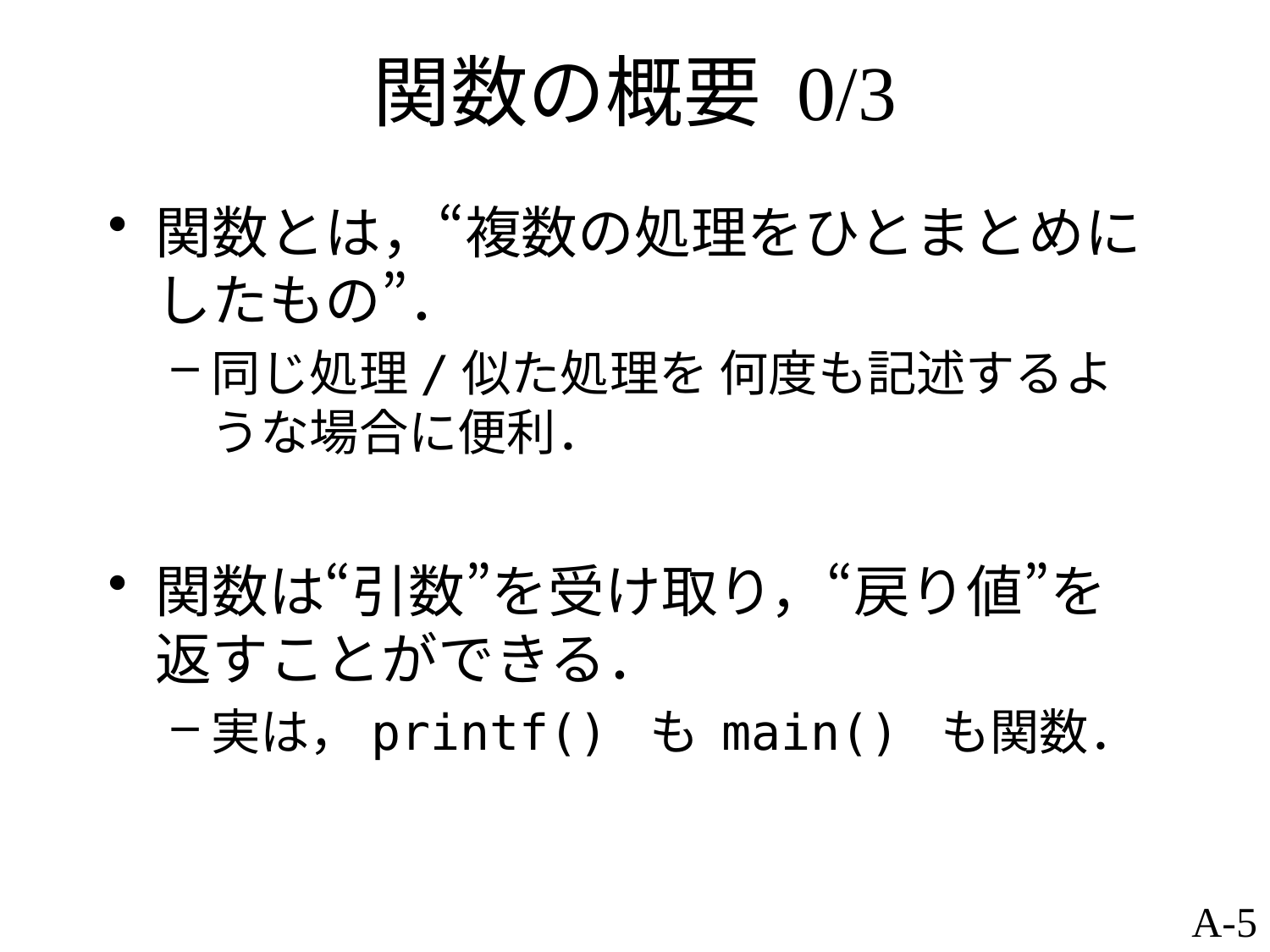

# 関数の概要 0/3
関数とは，“複数の処理をひとまとめにしたもの”．
同じ処理/似た処理を 何度も記述するような場合に便利．

関数は“引数”を受け取り，“戻り値”を返すことができる．
実は，printf() も main() も関数．
A-5